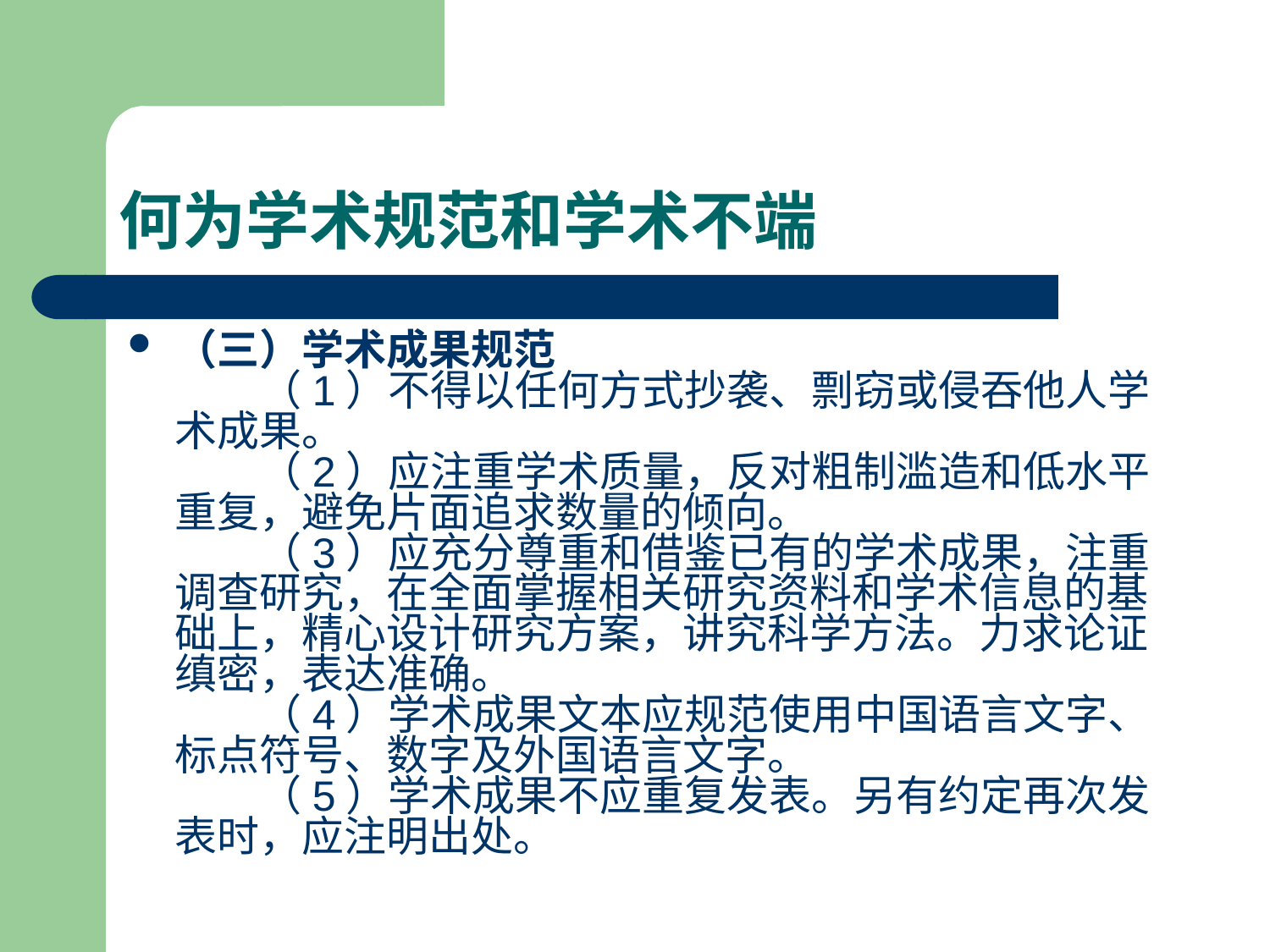

# 何为学术规范和学术不端
（三）学术成果规范　
　　（1）不得以任何方式抄袭、剽窃或侵吞他人学术成果。
　　（2）应注重学术质量，反对粗制滥造和低水平重复，避免片面追求数量的倾向。　
　　（3）应充分尊重和借鉴已有的学术成果，注重调查研究，在全面掌握相关研究资料和学术信息的基础上，精心设计研究方案，讲究科学方法。力求论证缜密，表达准确。　
　　（4）学术成果文本应规范使用中国语言文字、标点符号、数字及外国语言文字。　
　　（5）学术成果不应重复发表。另有约定再次发表时，应注明出处。